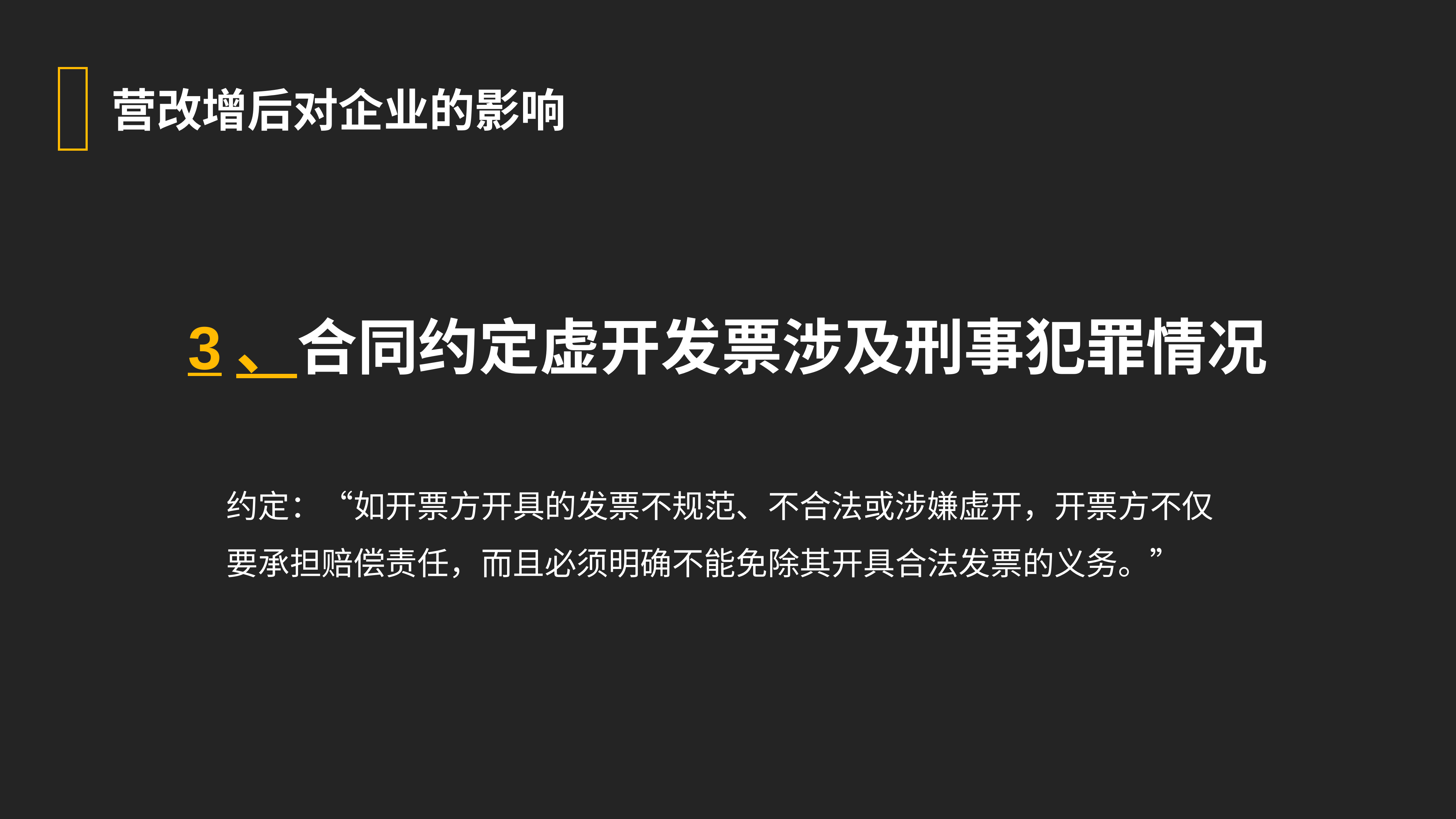

营改增后对企业的影响
3、合同约定虚开发票涉及刑事犯罪情况
约定：“如开票方开具的发票不规范、不合法或涉嫌虚开，开票方不仅要承担赔偿责任，而且必须明确不能免除其开具合法发票的义务。”